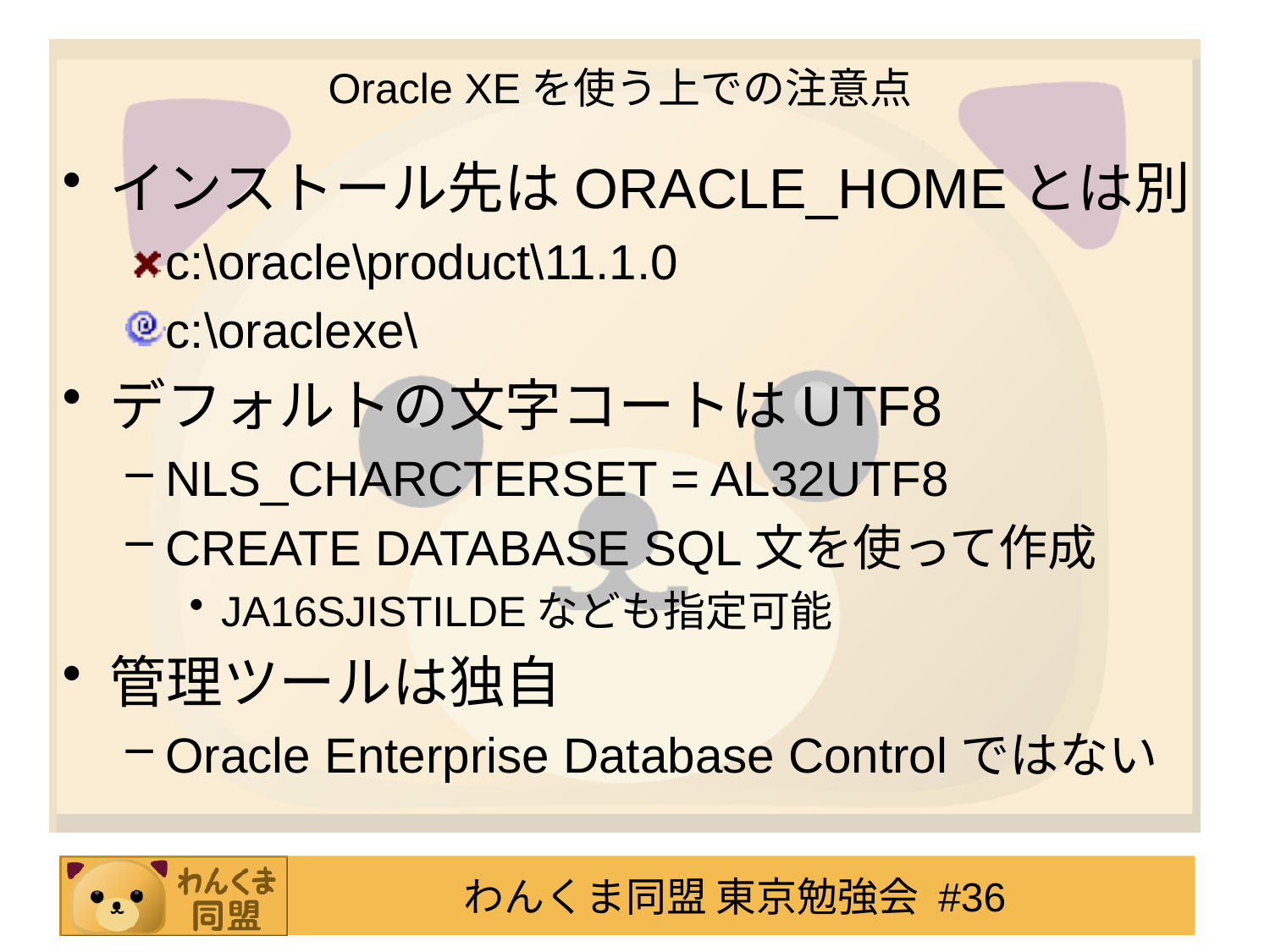

# Oracle XEを使う上での注意点
インストール先はORACLE_HOMEとは別
c:\oracle\product\11.1.0
c:\oraclexe\
デフォルトの文字コートはUTF8
NLS_CHARCTERSET = AL32UTF8
CREATE DATABASE SQL文を使って作成
JA16SJISTILDEなども指定可能
管理ツールは独自
Oracle Enterprise Database Controlではない